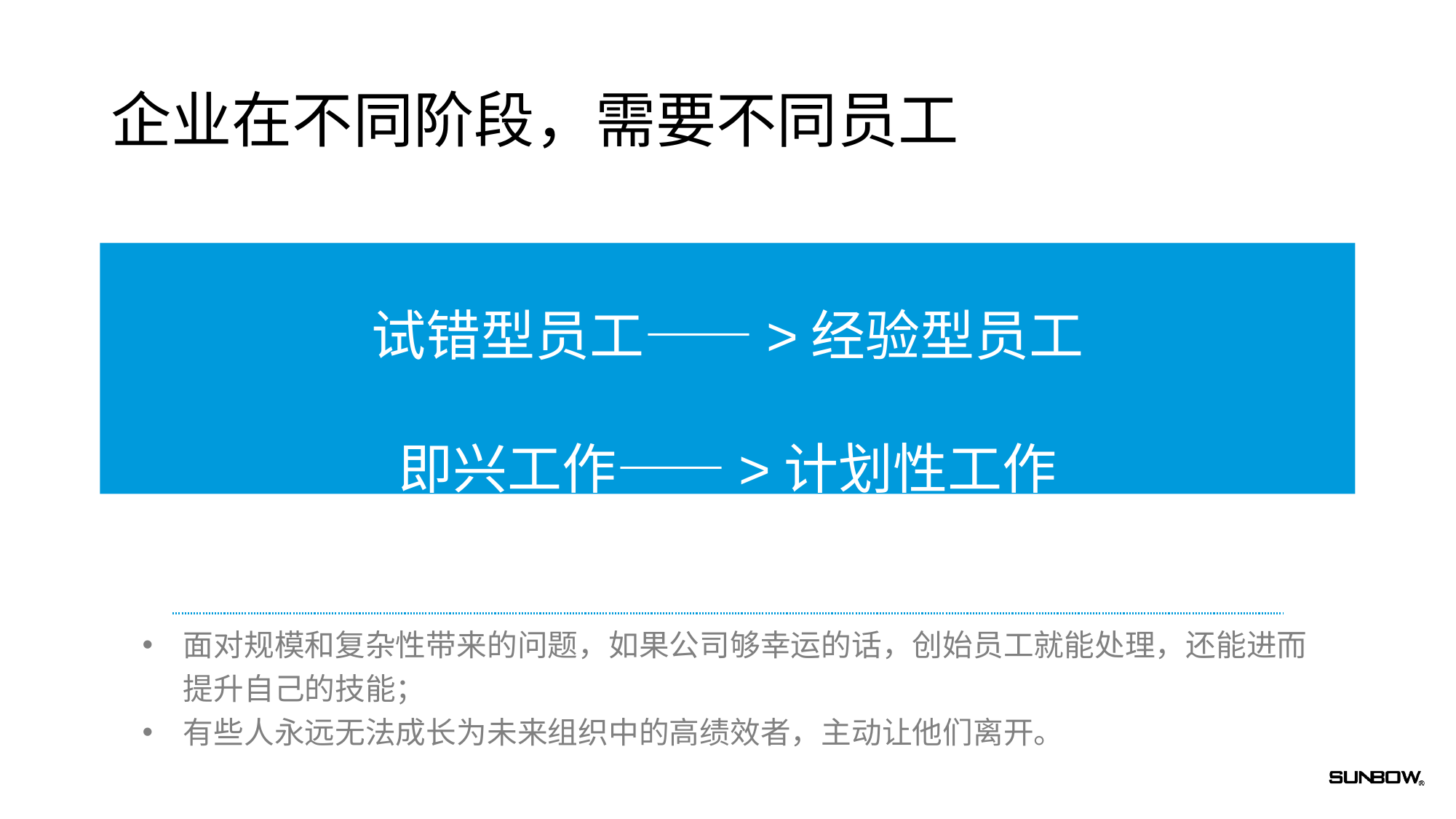

# 企业在不同阶段，需要不同员工
试错型员工——>经验型员工
即兴工作——>计划性工作
面对规模和复杂性带来的问题，如果公司够幸运的话，创始员工就能处理，还能进而提升自己的技能；
有些人永远无法成长为未来组织中的高绩效者，主动让他们离开。
38